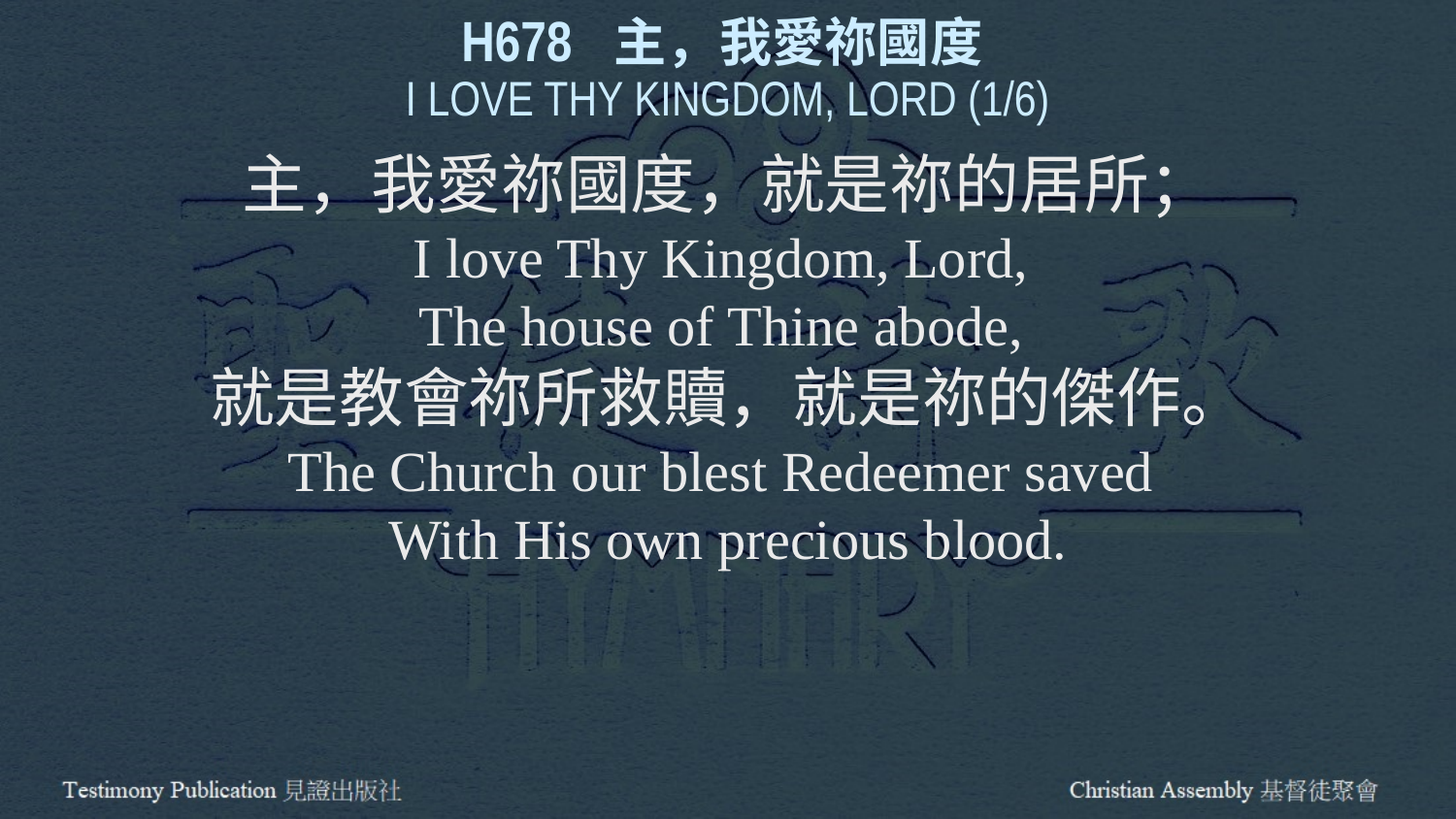

H678  主，我愛祢國度
I LOVE THY KINGDOM, LORD (1/6)
主，我愛祢國度，就是祢的居所；
I love Thy Kingdom, Lord,
The house of Thine abode,
就是教會祢所救贖，就是祢的傑作。
The Church our blest Redeemer saved
With His own precious blood.